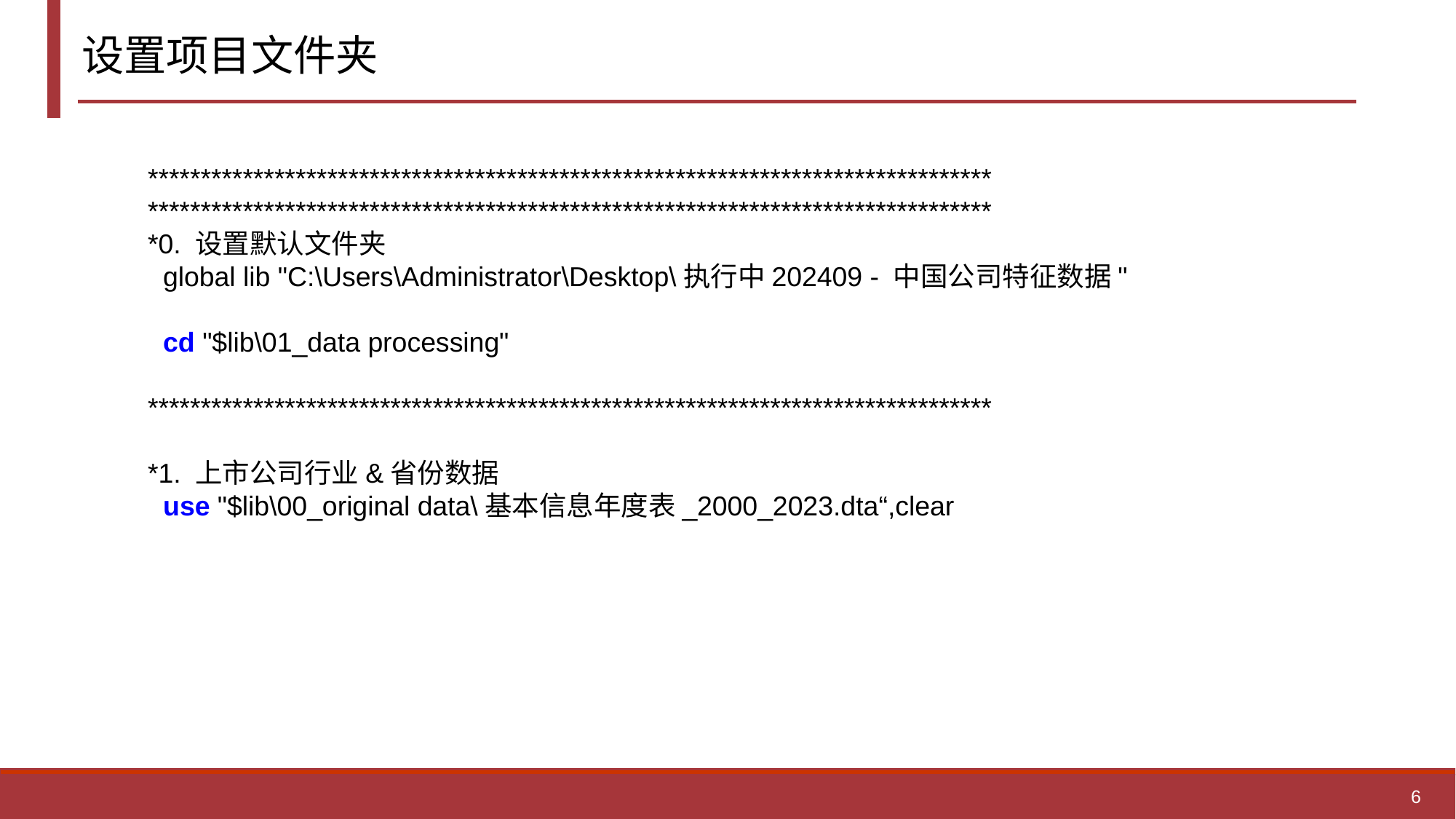

设置项目文件夹
********************************************************************************
********************************************************************************
*0. 设置默认文件夹
  global lib "C:\Users\Administrator\Desktop\执行中202409 - 中国公司特征数据"

  cd "$lib\01_data processing"

********************************************************************************

*1. 上市公司行业&省份数据
  use "$lib\00_original data\基本信息年度表_2000_2023.dta“,clear
6